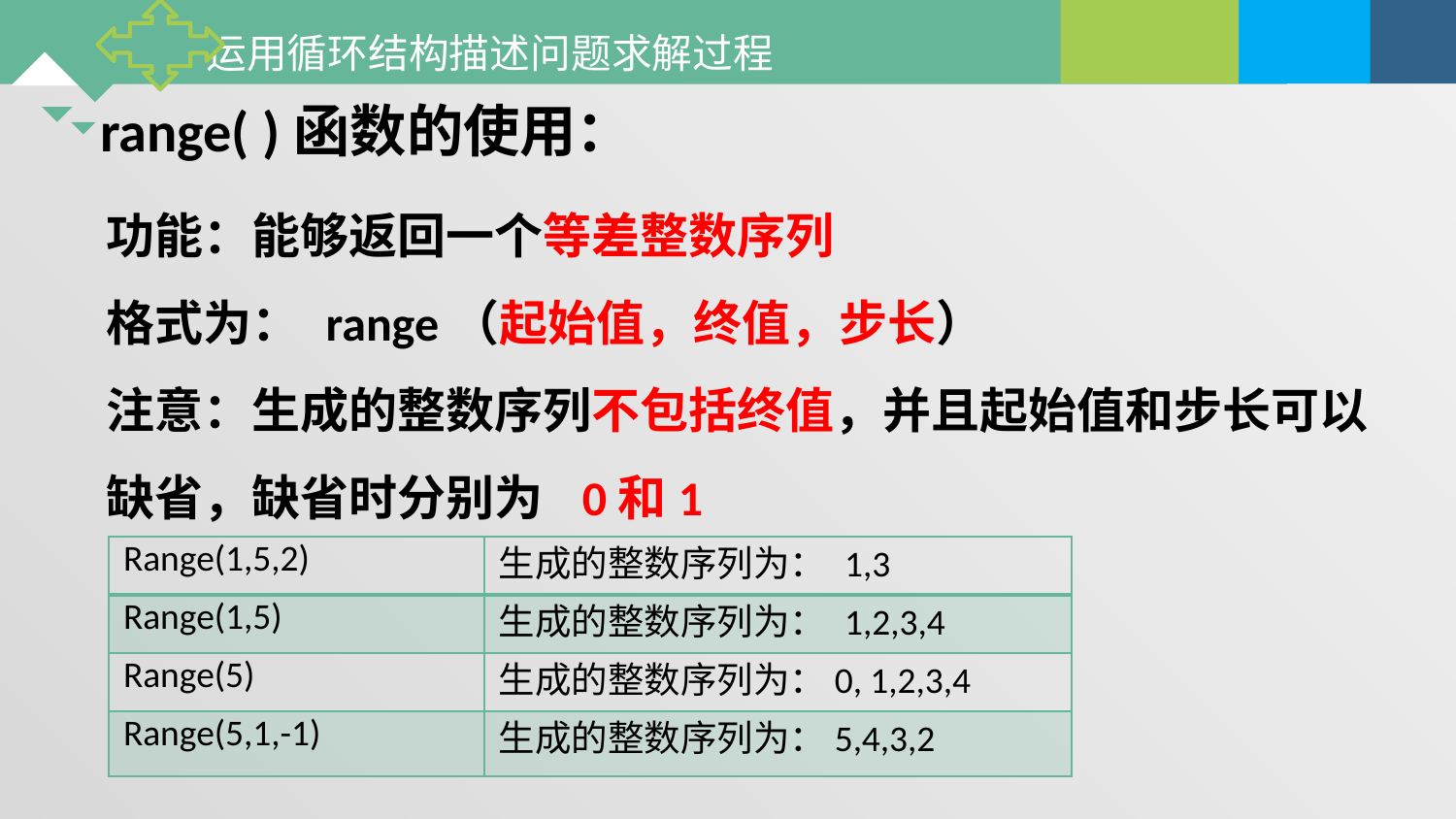

range( )函数的使用：
功能：能够返回一个等差整数序列
格式为： range（起始值，终值，步长）
注意：生成的整数序列不包括终值，并且起始值和步长可以
缺省，缺省时分别为  0和1
| Range(1,5,2) | 生成的整数序列为： 1,3 |
| --- | --- |
| Range(1,5) | 生成的整数序列为： 1,2,3,4 |
| Range(5) | 生成的整数序列为：0, 1,2,3,4 |
| Range(5,1,-1) | 生成的整数序列为：5,4,3,2 |